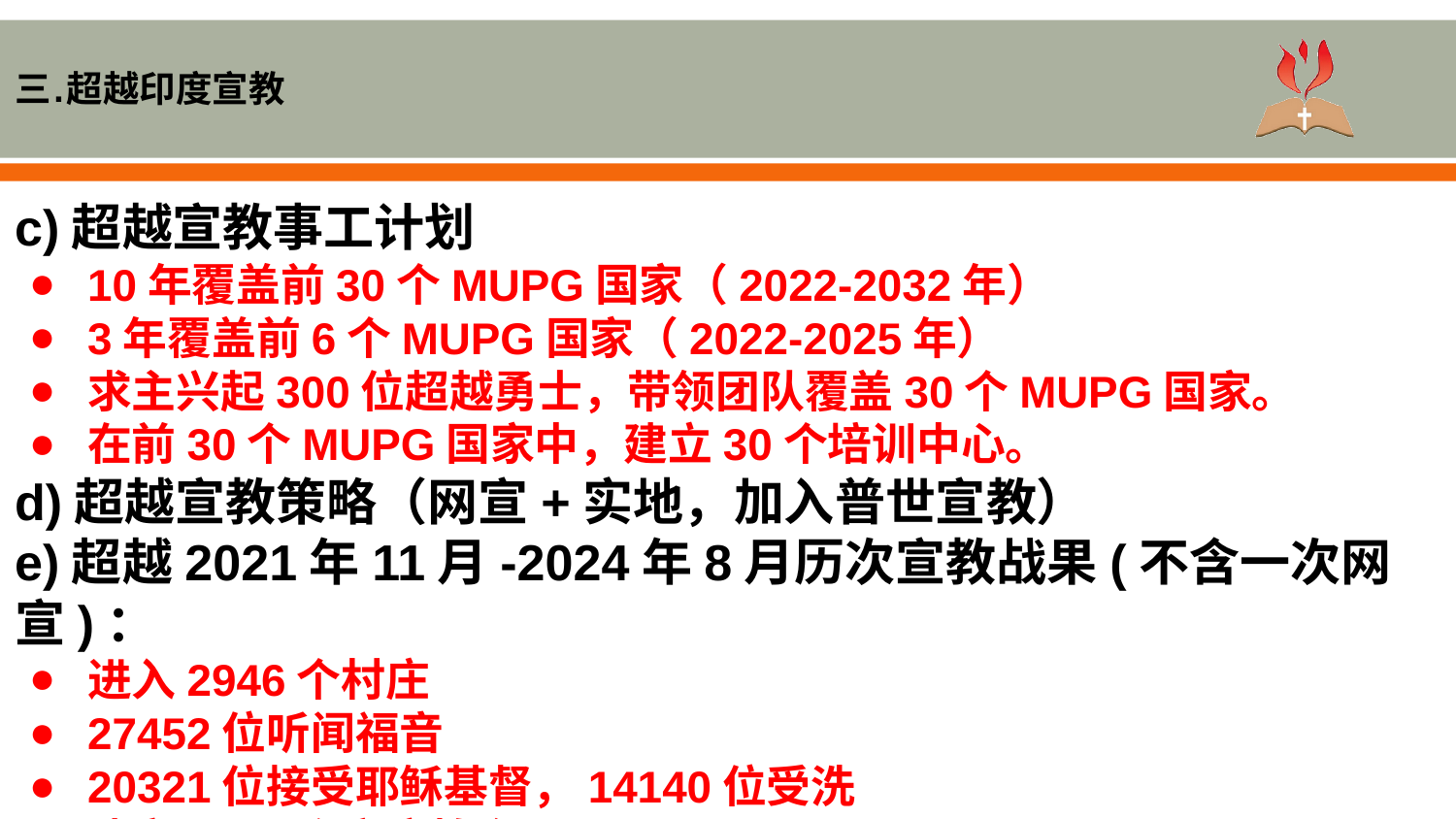

三.超越印度宣教
c)超越宣教事工计划
10年覆盖前30个MUPG国家（2022-2032年）
3年覆盖前6个MUPG国家（2022-2025年）
求主兴起300位超越勇士，带领团队覆盖30个MUPG国家。
在前30个MUPG国家中，建立30个培训中心。
d)超越宣教策略（网宣+实地，加入普世宣教）
e)超越2021年11月-2024年8月历次宣教战果(不含一次网宣)：
进入2946个村庄
27452位听闻福音
20321位接受耶稣基督，14140位受洗
建立3413个家庭教会